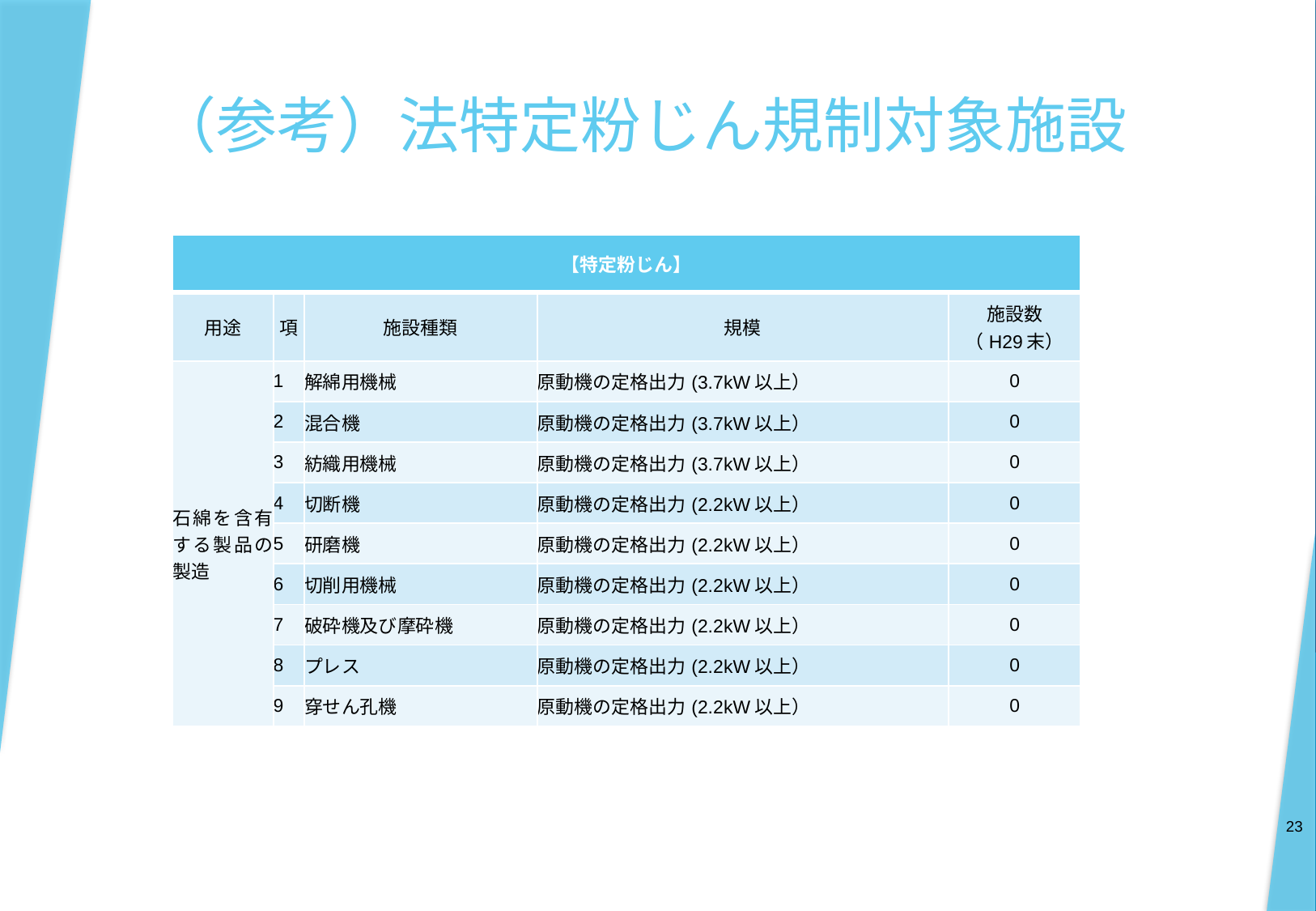

# （参考）法特定粉じん規制対象施設
| 【特定粉じん】 |  |  |  |  |
| --- | --- | --- | --- | --- |
| 用途 | 項 | 施設種類 | 規模 | 施設数 （H29末） |
| 石綿を含有する製品の製造 | 1 | 解綿用機械 | 原動機の定格出力(3.7kW以上） | 0 |
|  | 2 | 混合機 | 原動機の定格出力(3.7kW以上） | 0 |
|  | 3 | 紡織用機械 | 原動機の定格出力(3.7kW以上） | 0 |
|  | 4 | 切断機 | 原動機の定格出力(2.2kW以上） | 0 |
|  | 5 | 研磨機 | 原動機の定格出力(2.2kW以上） | 0 |
|  | 6 | 切削用機械 | 原動機の定格出力(2.2kW以上） | 0 |
|  | 7 | 破砕機及び摩砕機 | 原動機の定格出力(2.2kW以上） | 0 |
|  | 8 | プレス | 原動機の定格出力(2.2kW以上） | 0 |
|  | 9 | 穿せん孔機 | 原動機の定格出力(2.2kW以上） | 0 |

23